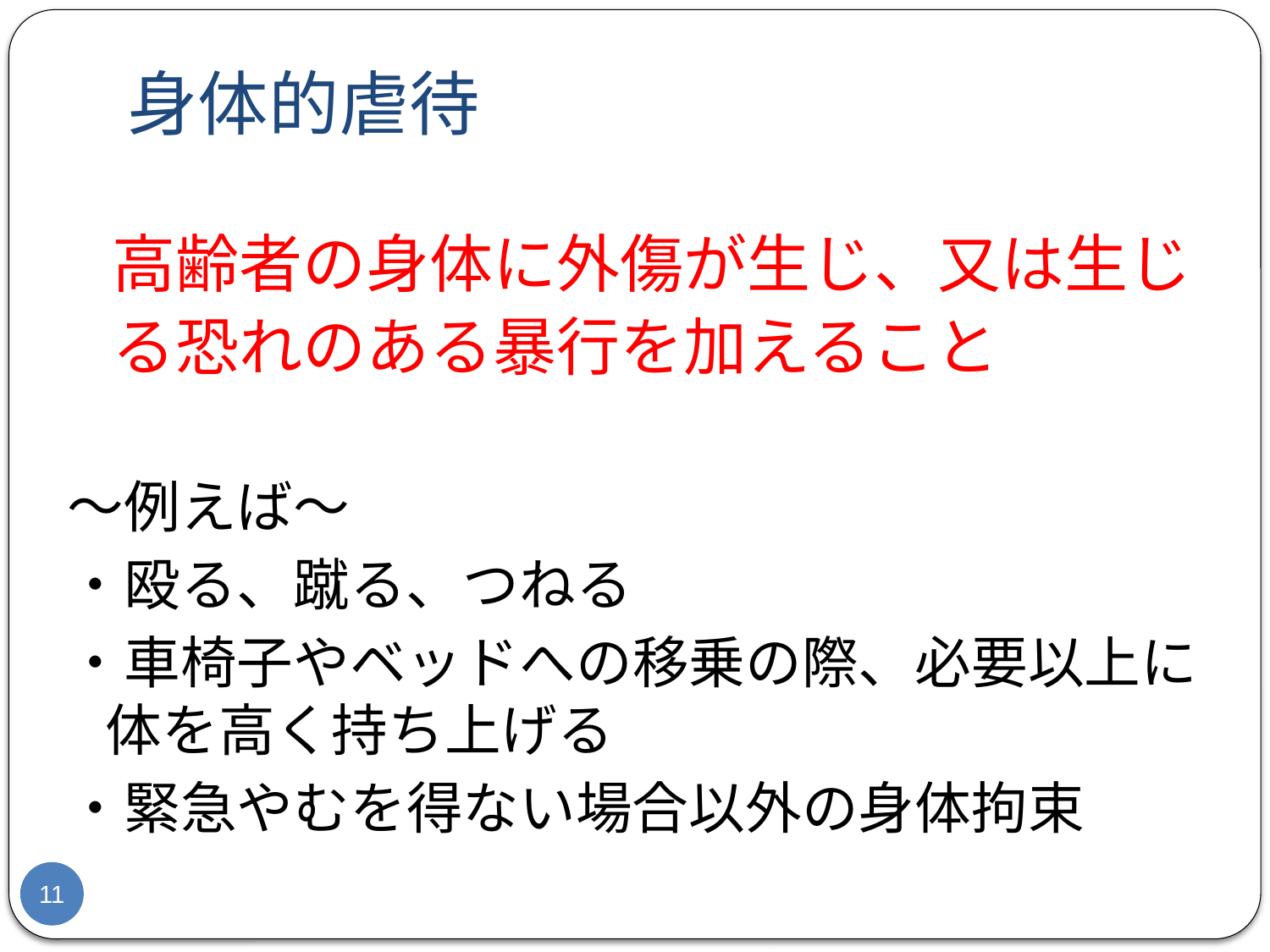

# 身体的虐待

高齢者の身体に外傷が生じ、又は生じ
る恐れのある暴行を加えること

～例えば～
・殴る、蹴る、つねる
・車椅子やベッドへの移乗の際、必要以上に体を高く持ち上げる
・緊急やむを得ない場合以外の身体拘束

11